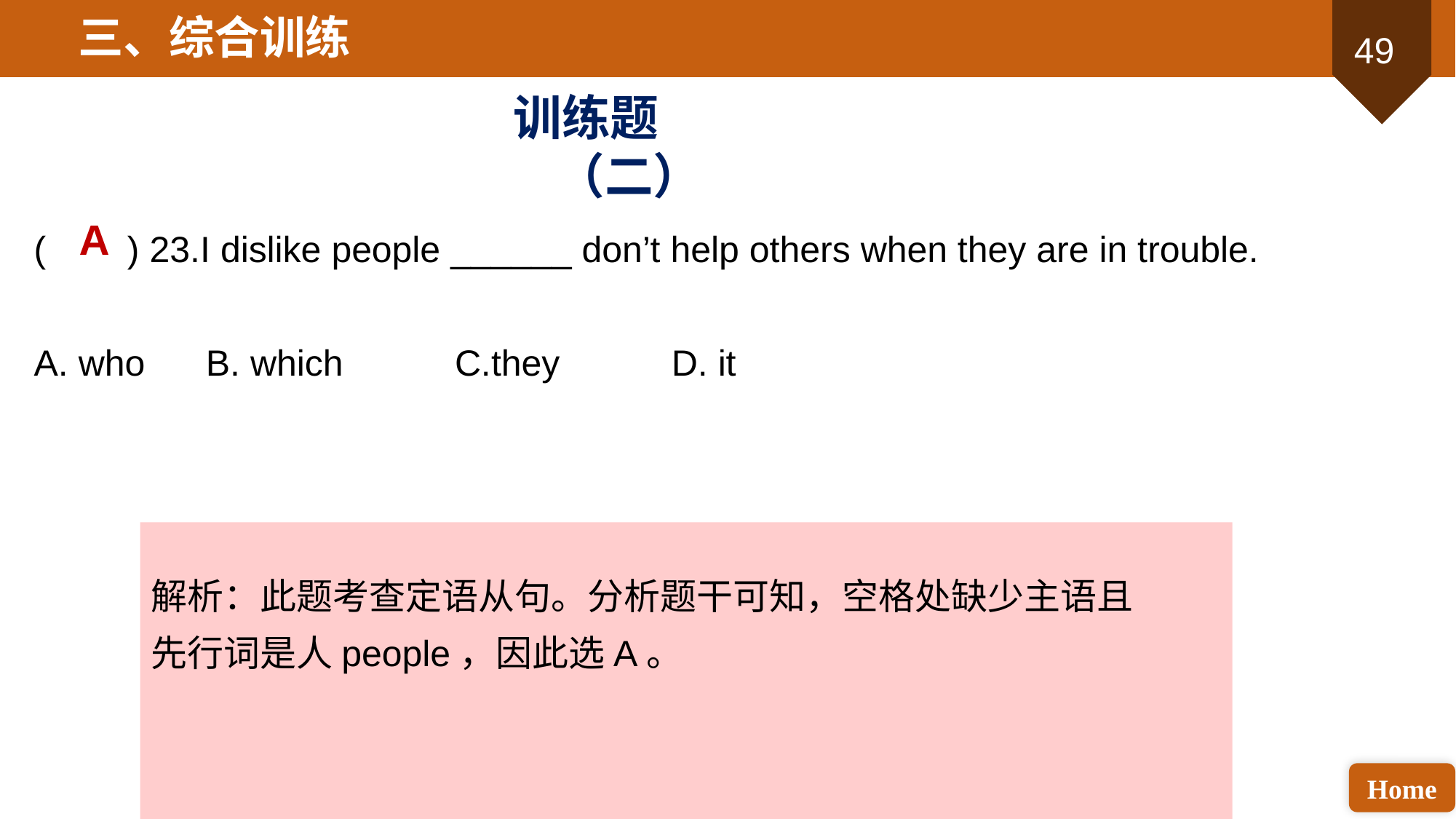

三、综合训练
训练题（二）
A
(        ) 23.I dislike people ______ don’t help others when they are in trouble.

A. who      B. which           C.they           D. it

解析：此题考查定语从句。分析题干可知，空格处缺少主语且先行词是人people，因此选A。